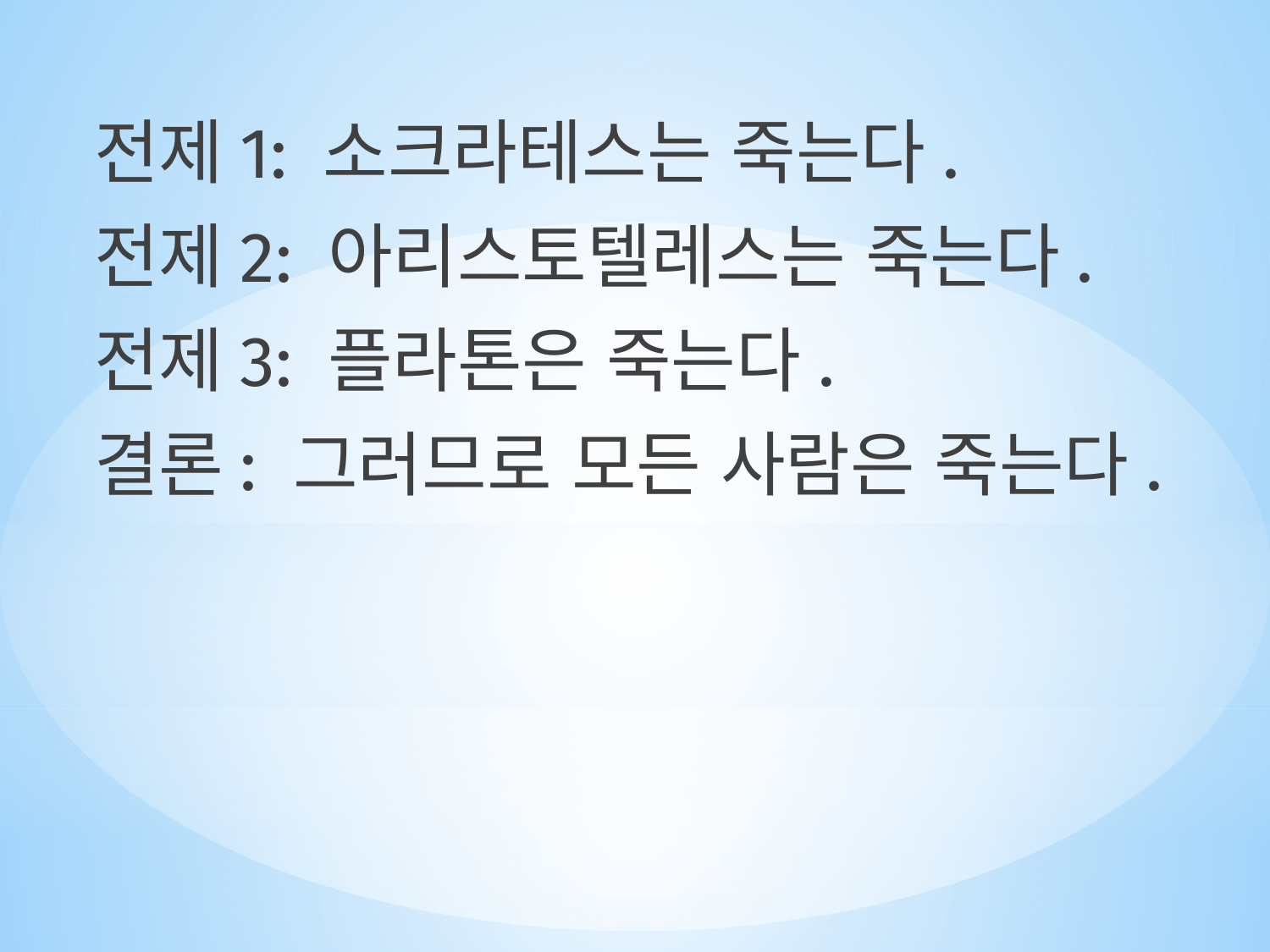

전제1: 소크라테스는 죽는다.
전제2: 아리스토텔레스는 죽는다.
전제3: 플라톤은 죽는다.
결론: 그러므로 모든 사람은 죽는다.